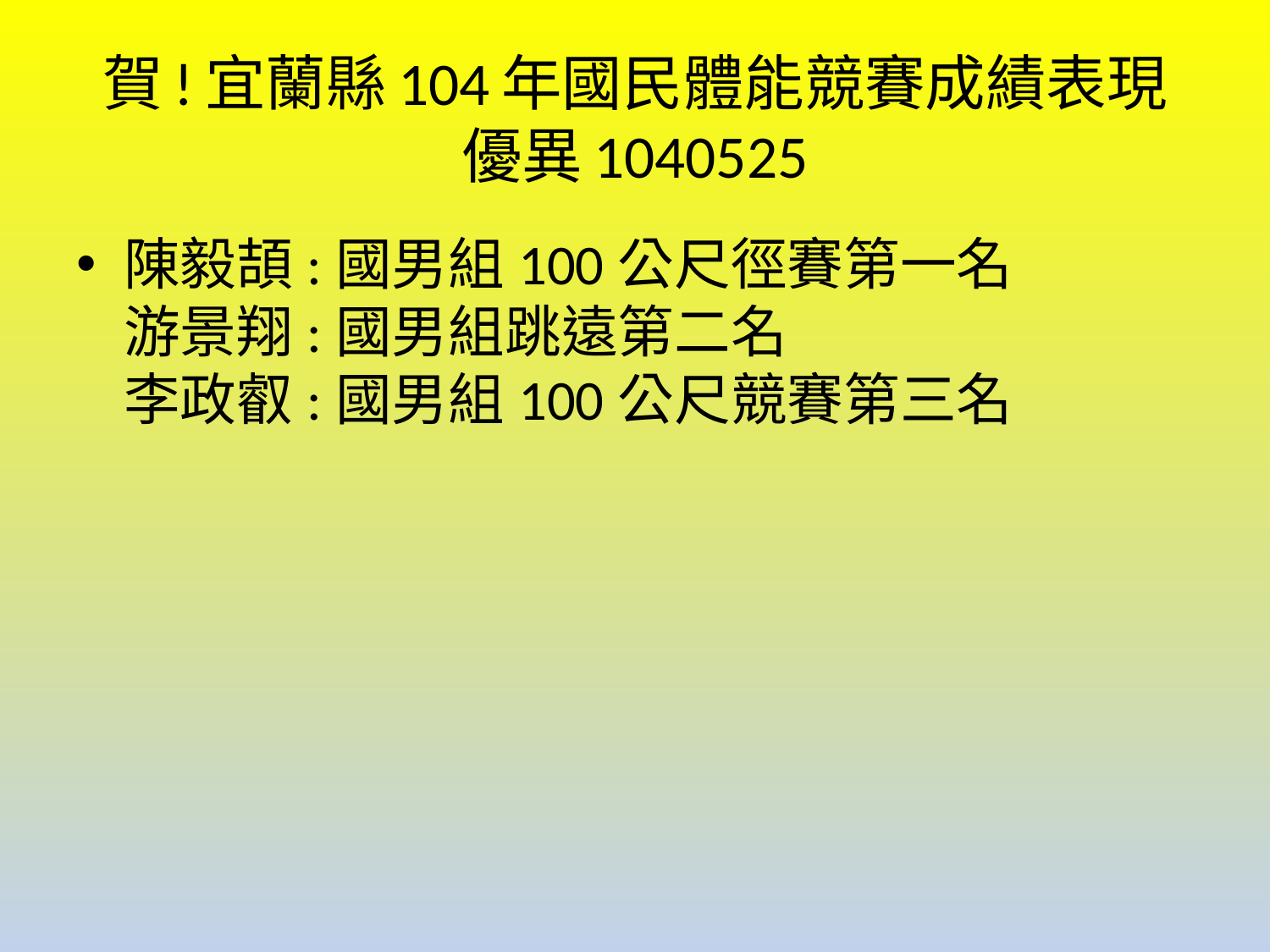

# 賀!宜蘭縣104年國民體能競賽成績表現優異1040525
陳毅頡:國男組100公尺徑賽第一名
游景翔:國男組跳遠第二名
李政叡:國男組100公尺競賽第三名